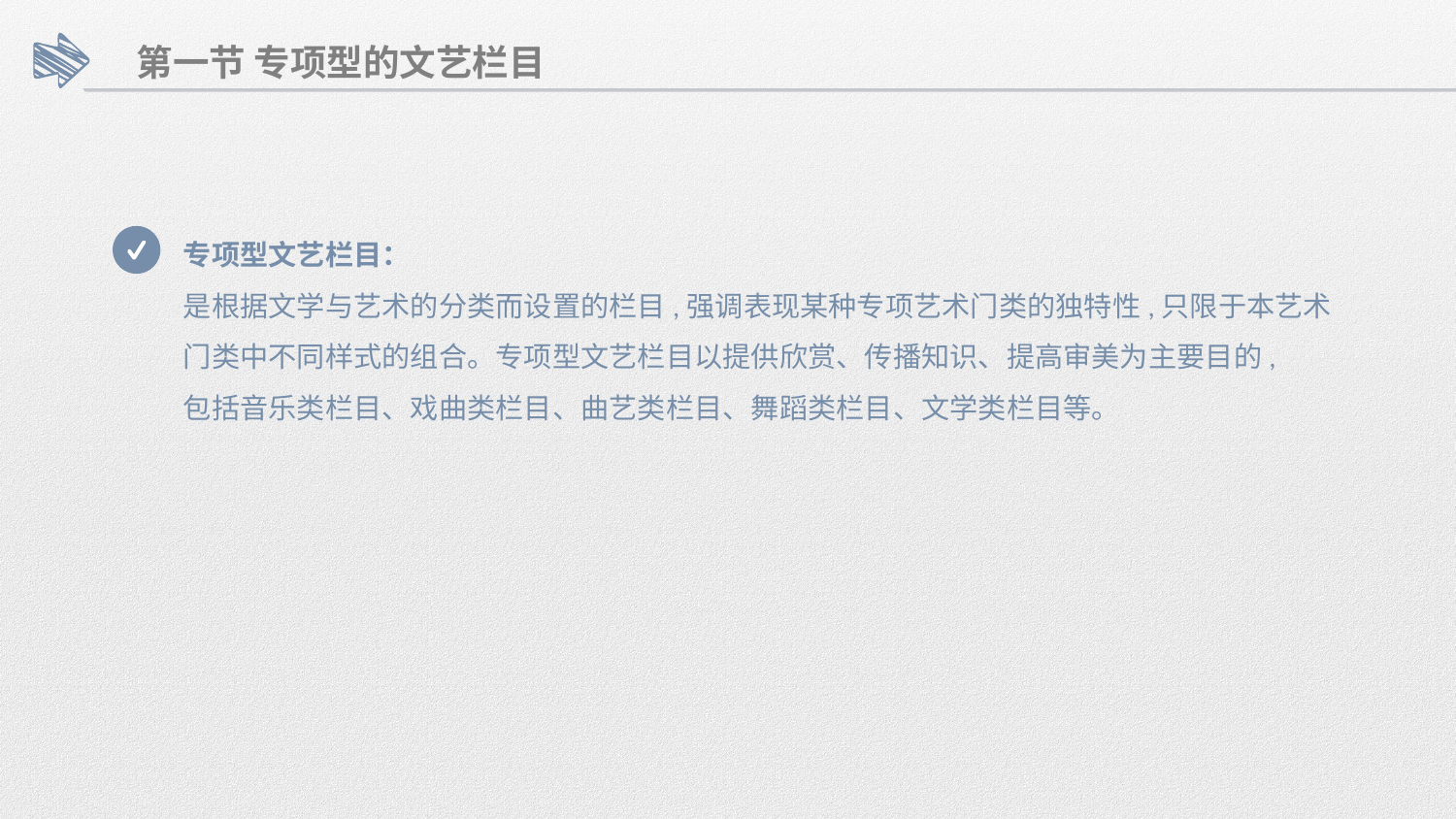

第一节 专项型的文艺栏目
专项型文艺栏目：
是根据文学与艺术的分类而设置的栏目,强调表现某种专项艺术门类的独特性,只限于本艺术
门类中不同样式的组合。专项型文艺栏目以提供欣赏、传播知识、提高审美为主要目的,
包括音乐类栏目、戏曲类栏目、曲艺类栏目、舞蹈类栏目、文学类栏目等。